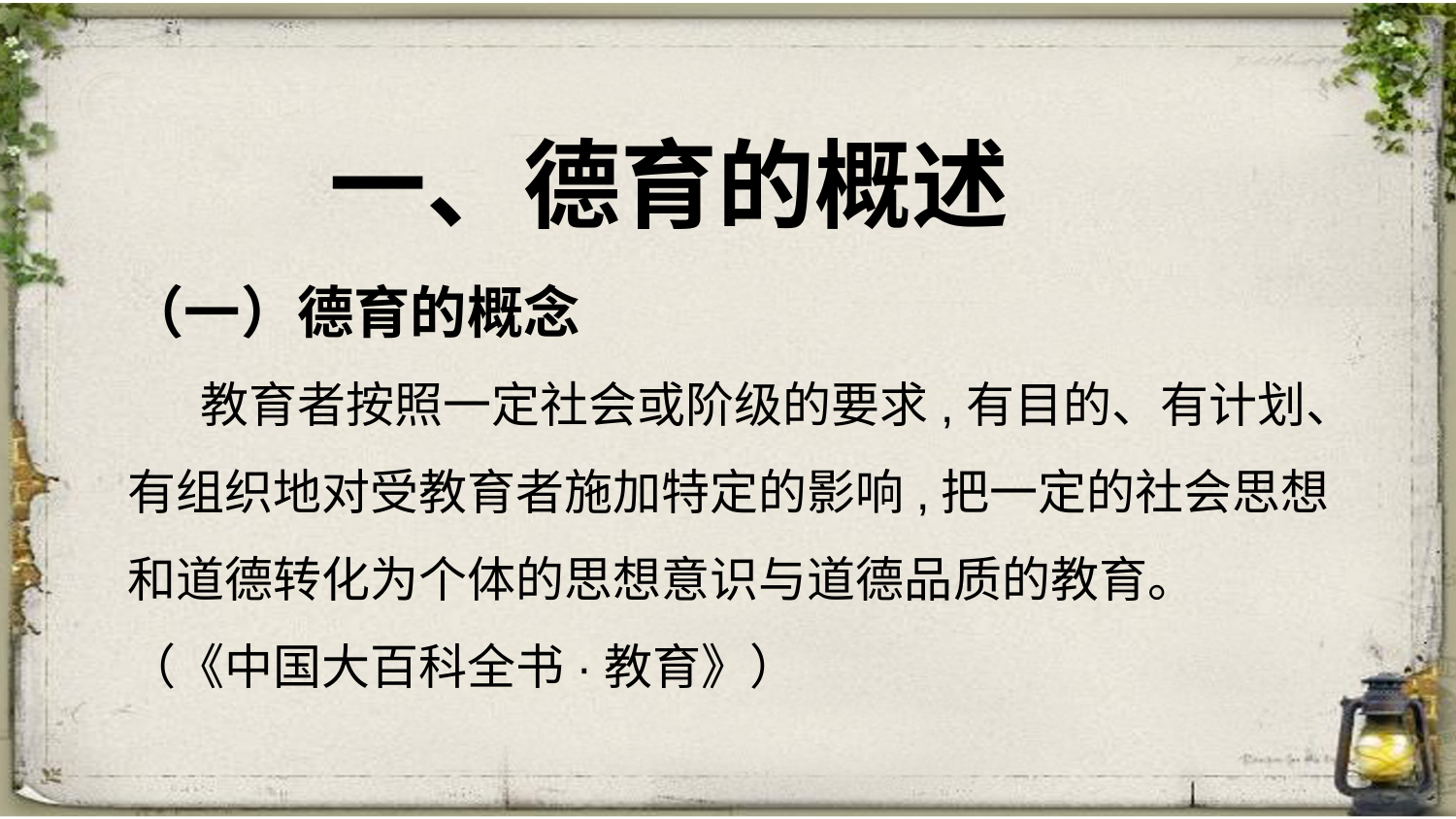

一、德育的概述
（一）德育的概念
       教育者按照一定社会或阶级的要求,有目的、有计划、有组织地对受教育者施加特定的影响,把一定的社会思想和道德转化为个体的思想意识与道德品质的教育。
（《中国大百科全书·教育》）